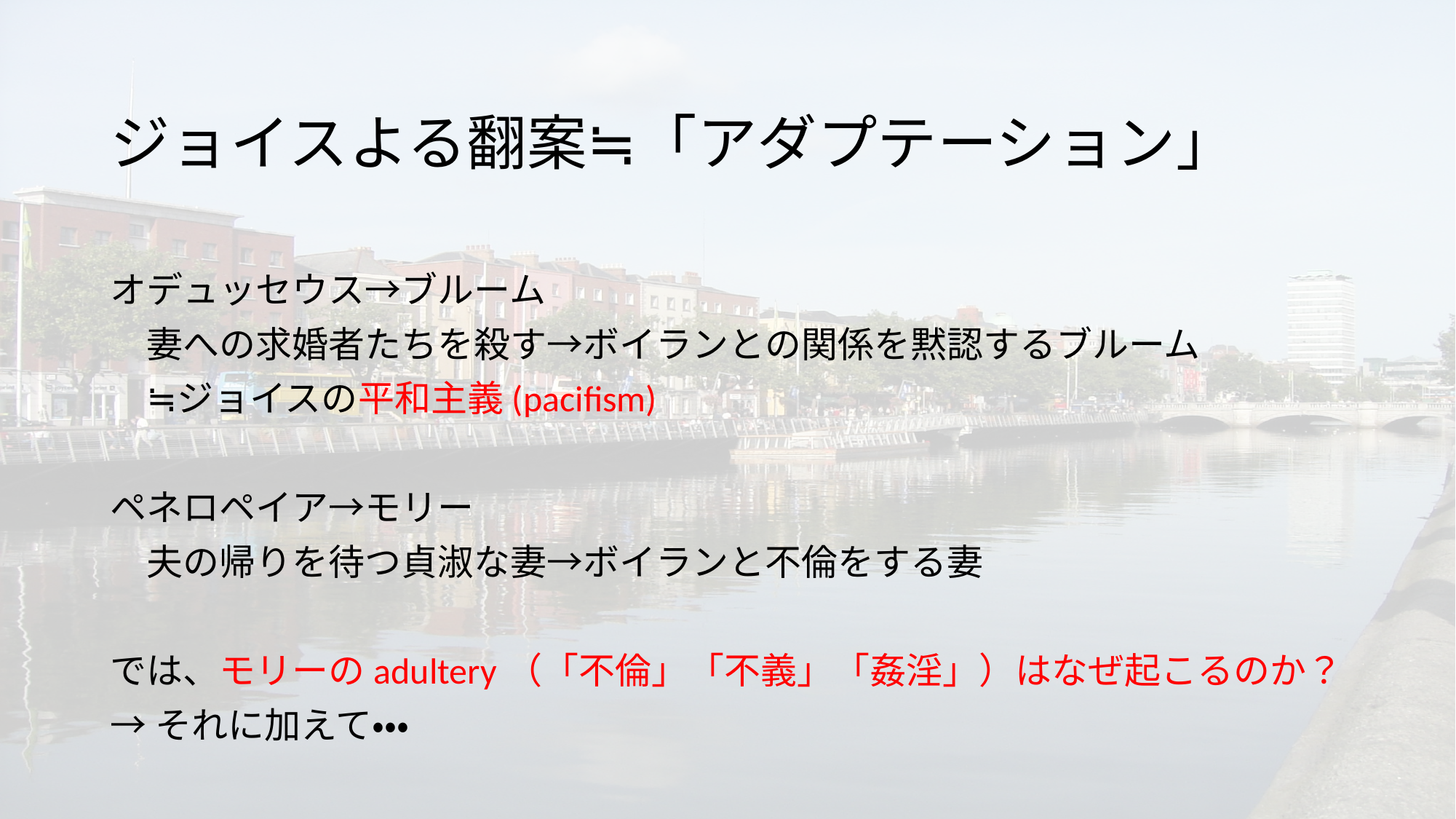

# ジョイスよる翻案≒「アダプテーション」
オデュッセウス→ブルーム
　妻への求婚者たちを殺す→ボイランとの関係を黙認するブルーム
　≒ジョイスの平和主義(pacifism)

ペネロペイア→モリー
　夫の帰りを待つ貞淑な妻→ボイランと不倫をする妻

では、モリーのadultery（「不倫」「不義」「姦淫」）はなぜ起こるのか？
→それに加えて・・・